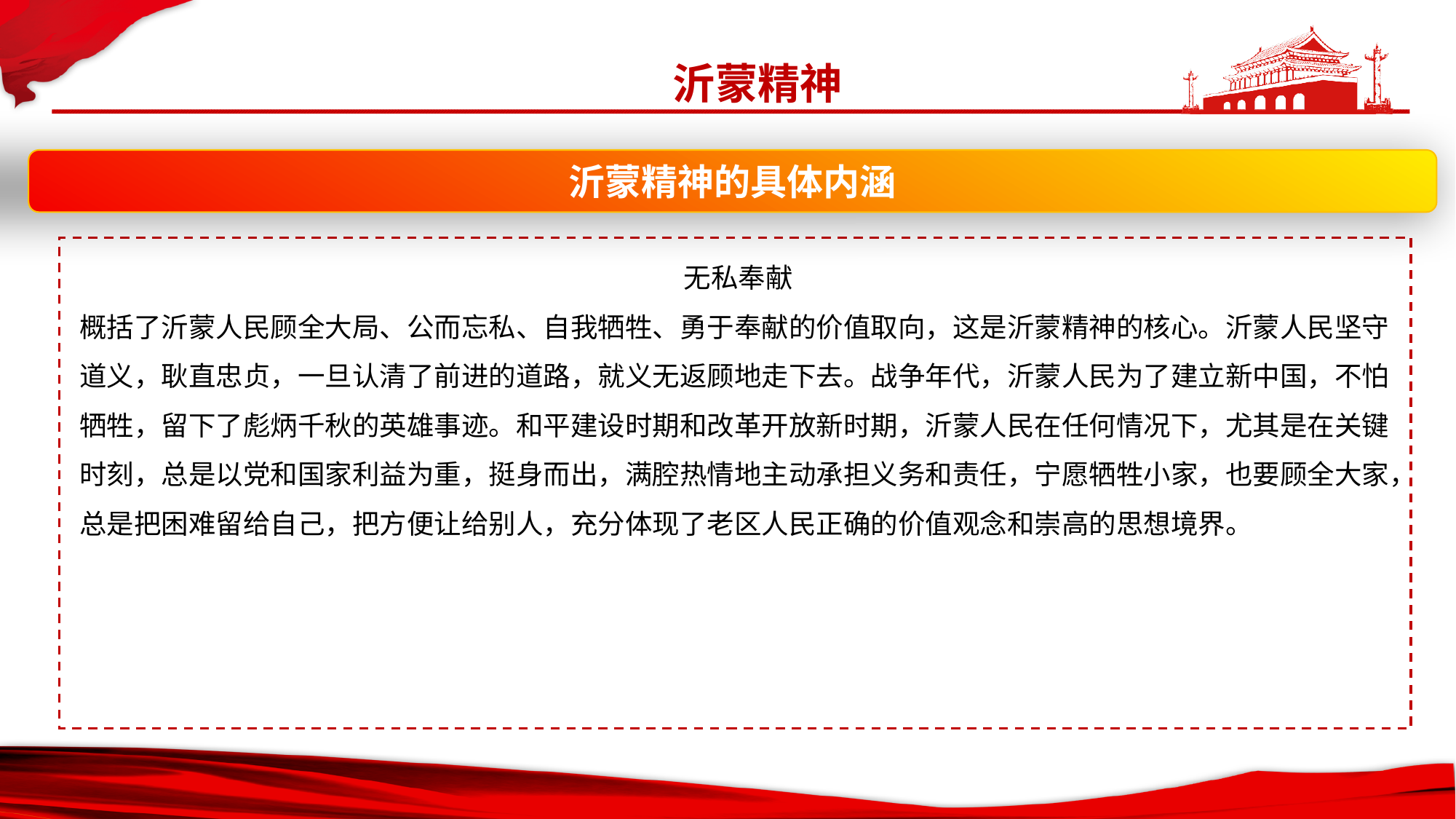

沂蒙精神
沂蒙精神的具体内涵

无私奉献
概括了沂蒙人民顾全大局、公而忘私、自我牺牲、勇于奉献的价值取向，这是沂蒙精神的核心。沂蒙人民坚守道义，耿直忠贞，一旦认清了前进的道路，就义无返顾地走下去。战争年代，沂蒙人民为了建立新中国，不怕牺牲，留下了彪炳千秋的英雄事迹。和平建设时期和改革开放新时期，沂蒙人民在任何情况下，尤其是在关键时刻，总是以党和国家利益为重，挺身而出，满腔热情地主动承担义务和责任，宁愿牺牲小家，也要顾全大家，总是把困难留给自己，把方便让给别人，充分体现了老区人民正确的价值观念和崇高的思想境界。